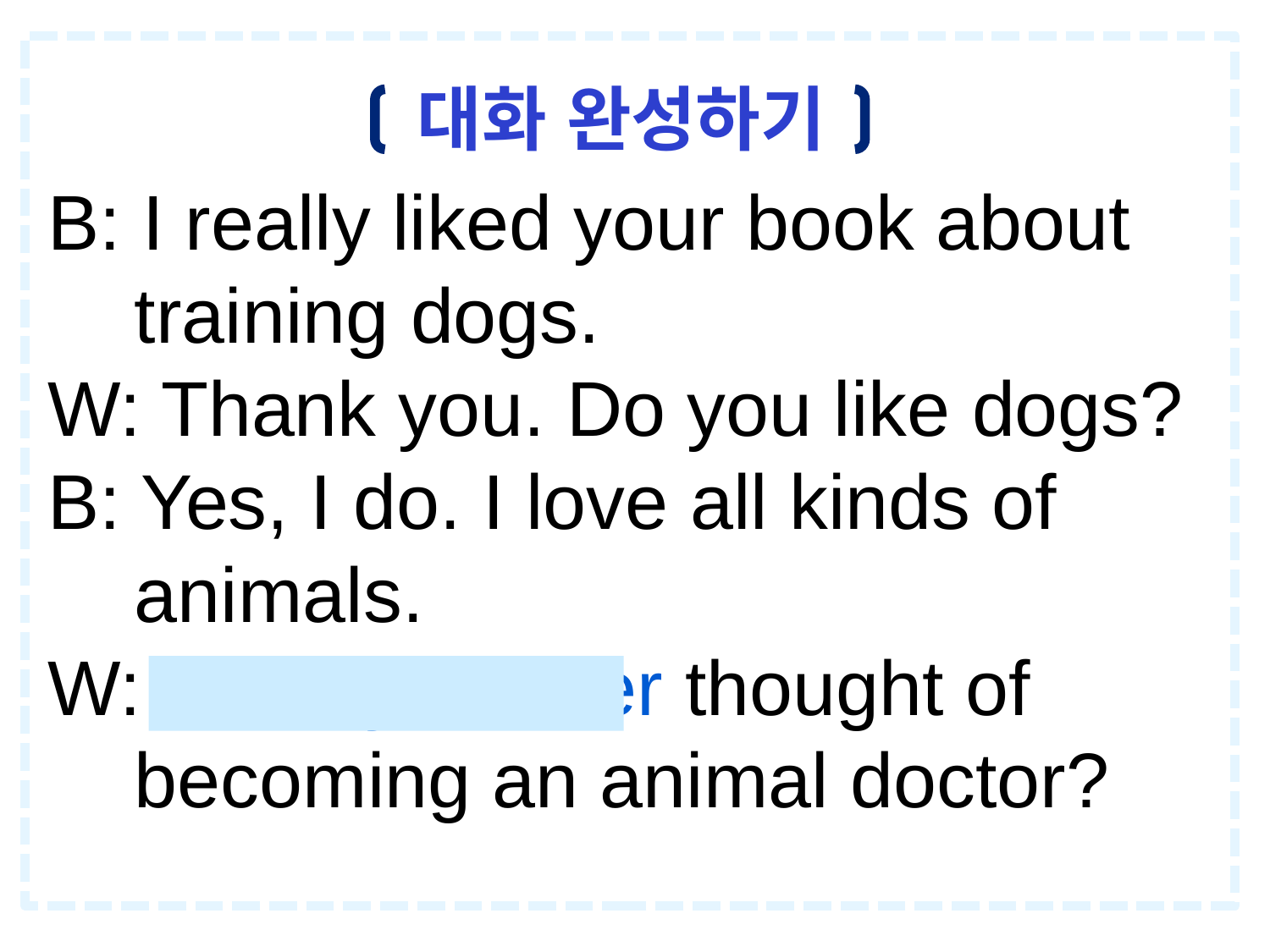

대화 완성하기

B: I really liked your book about training dogs.
W: Thank you. Do you like dogs?
B: Yes, I do. I love all kinds of animals.
W: Have you ever thought of becoming an animal doctor?